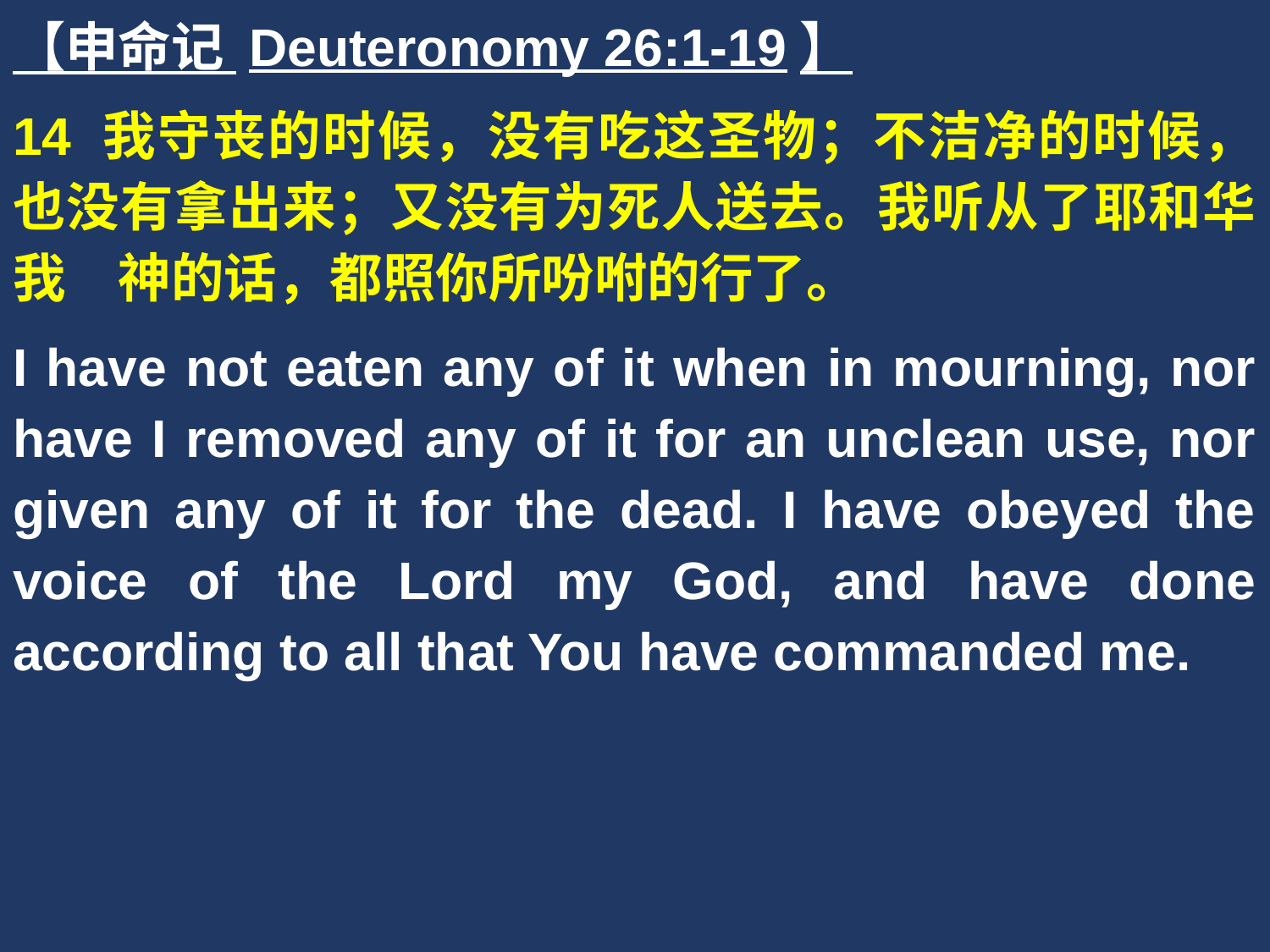

【申命记 Deuteronomy 26:1-19】
14 我守丧的时候，没有吃这圣物；不洁净的时候，也没有拿出来；又没有为死人送去。我听从了耶和华我　神的话，都照你所吩咐的行了。
I have not eaten any of it when in mourning, nor have I removed any of it for an unclean use, nor given any of it for the dead. I have obeyed the voice of the Lord my God, and have done according to all that You have commanded me.